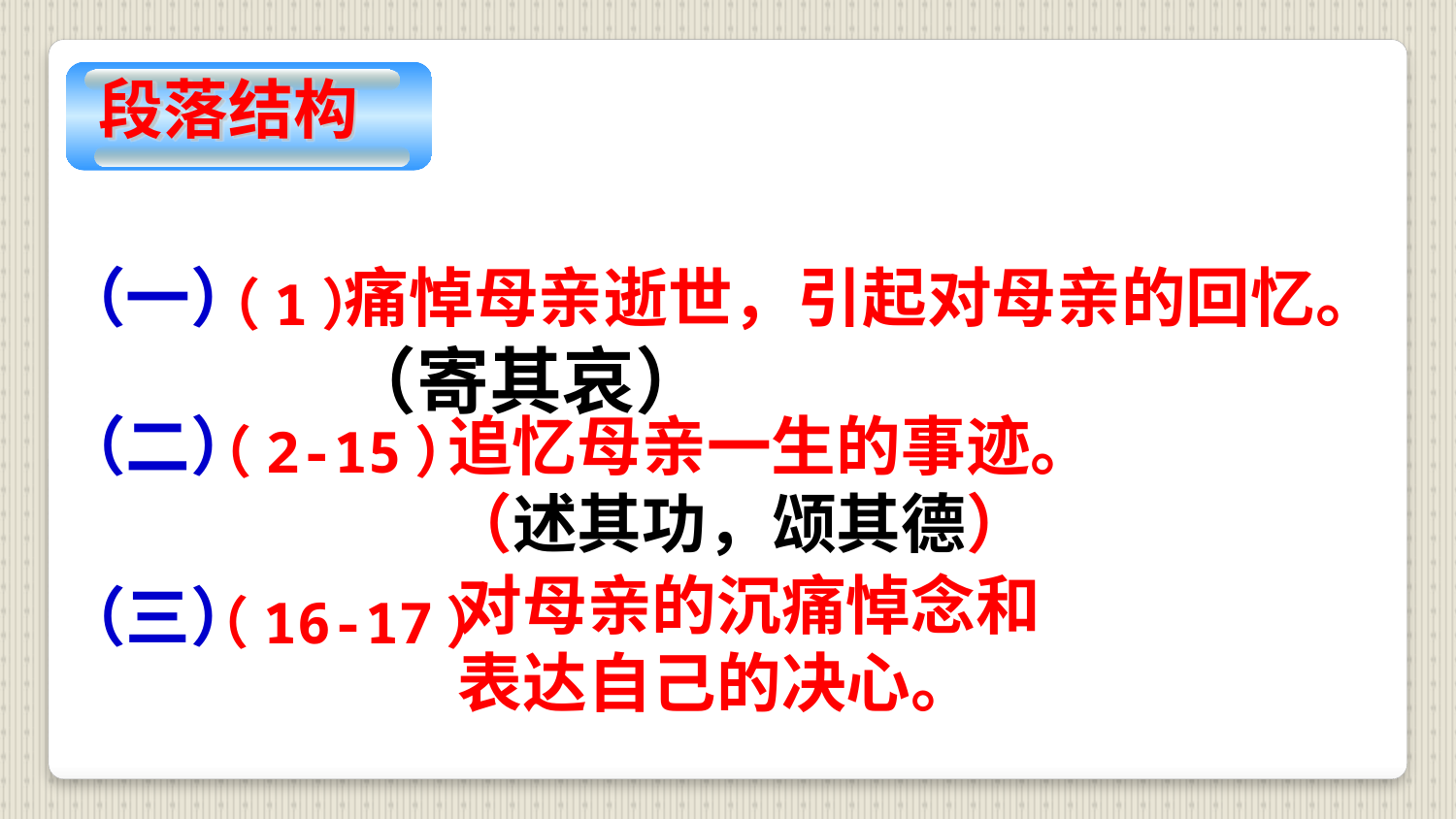

段落结构

（一）
痛悼母亲逝世，引起对母亲的回忆。
（寄其哀）
（1）
（二）
追忆母亲一生的事迹。
（述其功，颂其德）
（2-15）
对母亲的沉痛悼念和表达自己的决心。
（三）
（16-17）